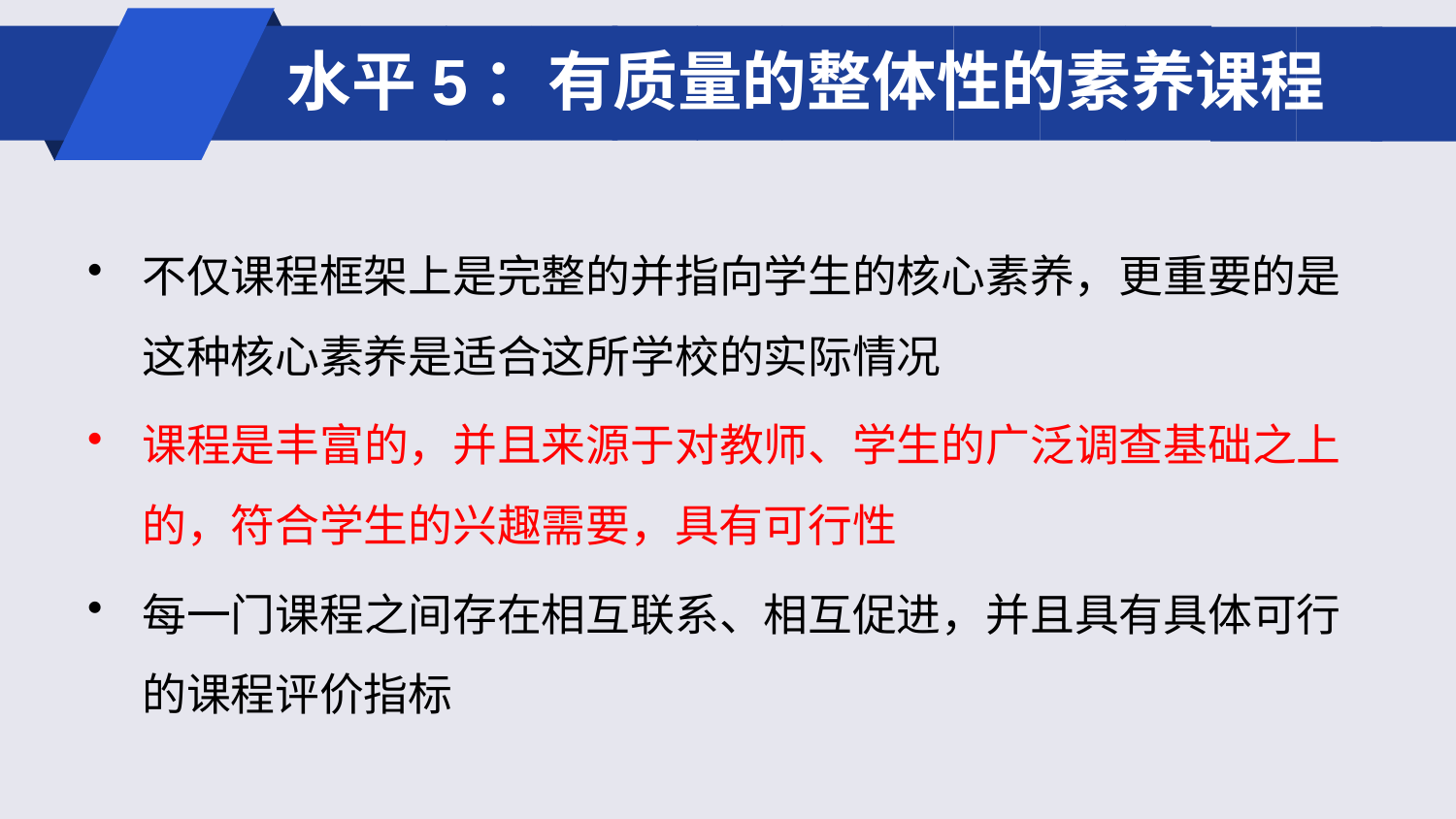

# 水平5：有质量的整体性的素养课程
不仅课程框架上是完整的并指向学生的核心素养，更重要的是这种核心素养是适合这所学校的实际情况
课程是丰富的，并且来源于对教师、学生的广泛调查基础之上的，符合学生的兴趣需要，具有可行性
每一门课程之间存在相互联系、相互促进，并且具有具体可行的课程评价指标